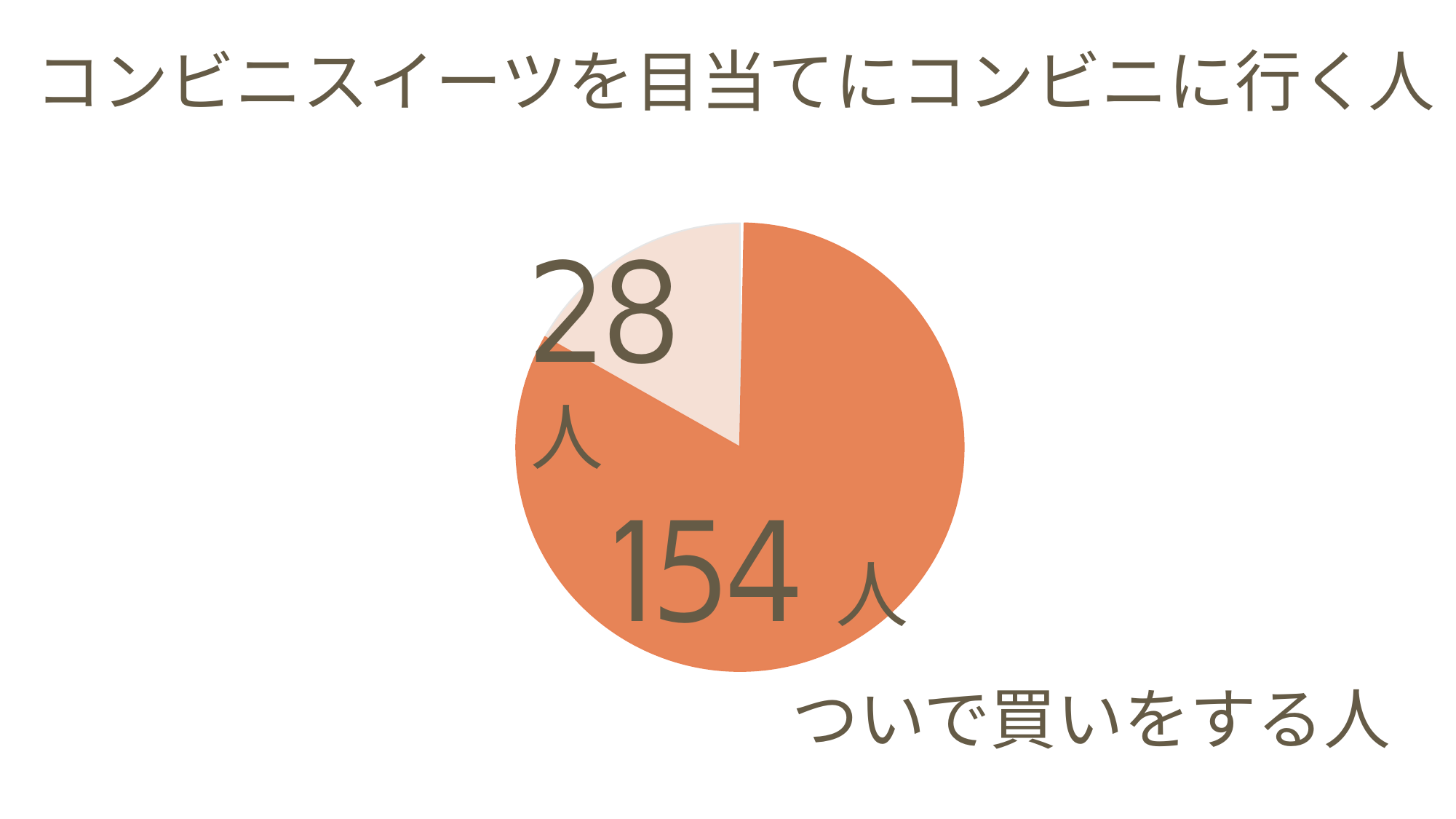

コンビニスイーツを目当てにコンビニに行く人
28人

154人
ついで買いをする人